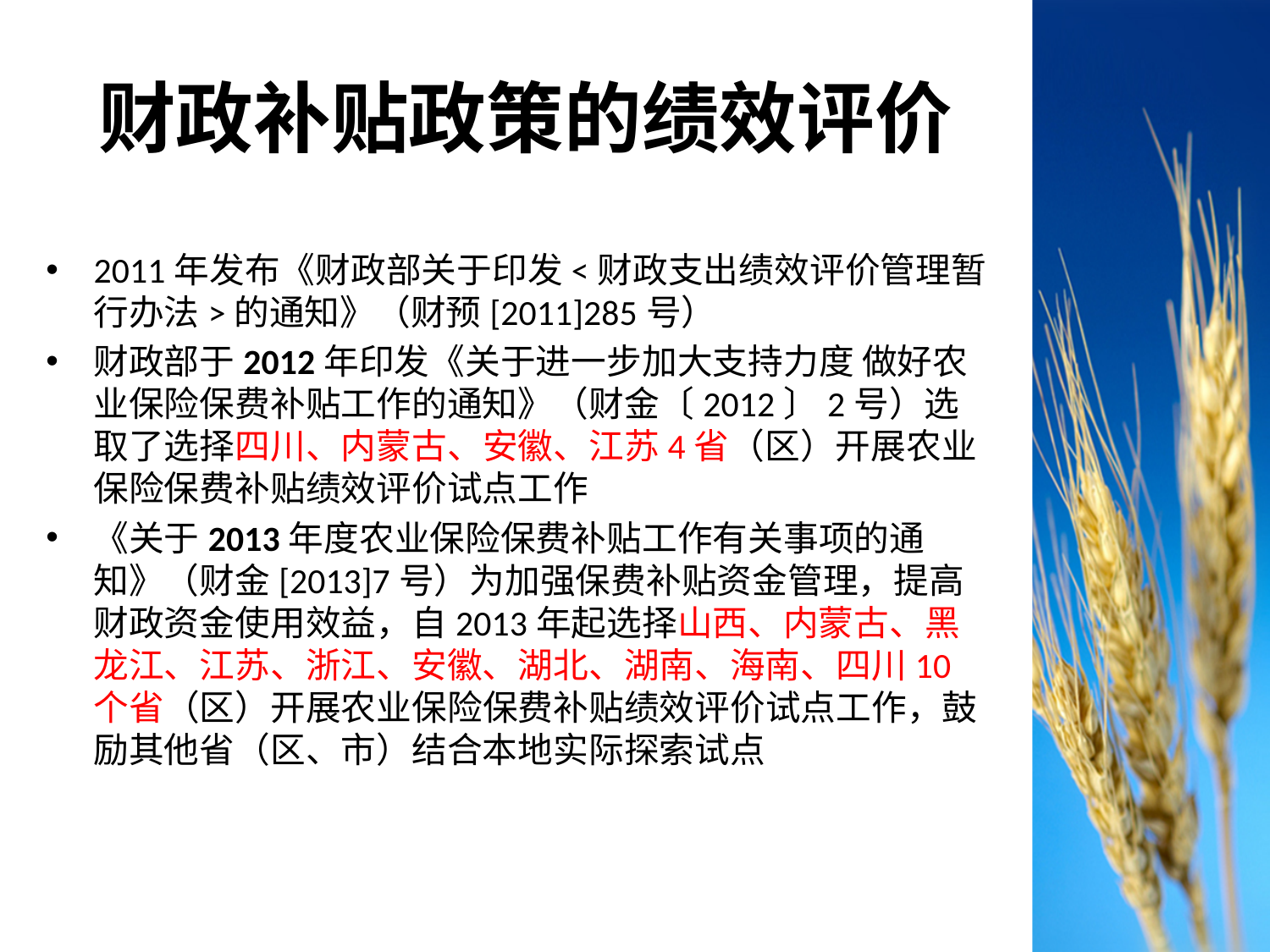

# 财政补贴政策的绩效评价
2011年发布《财政部关于印发<财政支出绩效评价管理暂行办法>的通知》（财预[2011]285号）
财政部于2012年印发《关于进一步加大支持力度 做好农业保险保费补贴工作的通知》（财金〔2012〕2号）选取了选择四川、内蒙古、安徽、江苏4省（区）开展农业保险保费补贴绩效评价试点工作
《关于2013年度农业保险保费补贴工作有关事项的通知》（财金[2013]7号）为加强保费补贴资金管理，提高财政资金使用效益，自2013年起选择山西、内蒙古、黑龙江、江苏、浙江、安徽、湖北、湖南、海南、四川10个省（区）开展农业保险保费补贴绩效评价试点工作，鼓励其他省（区、市）结合本地实际探索试点